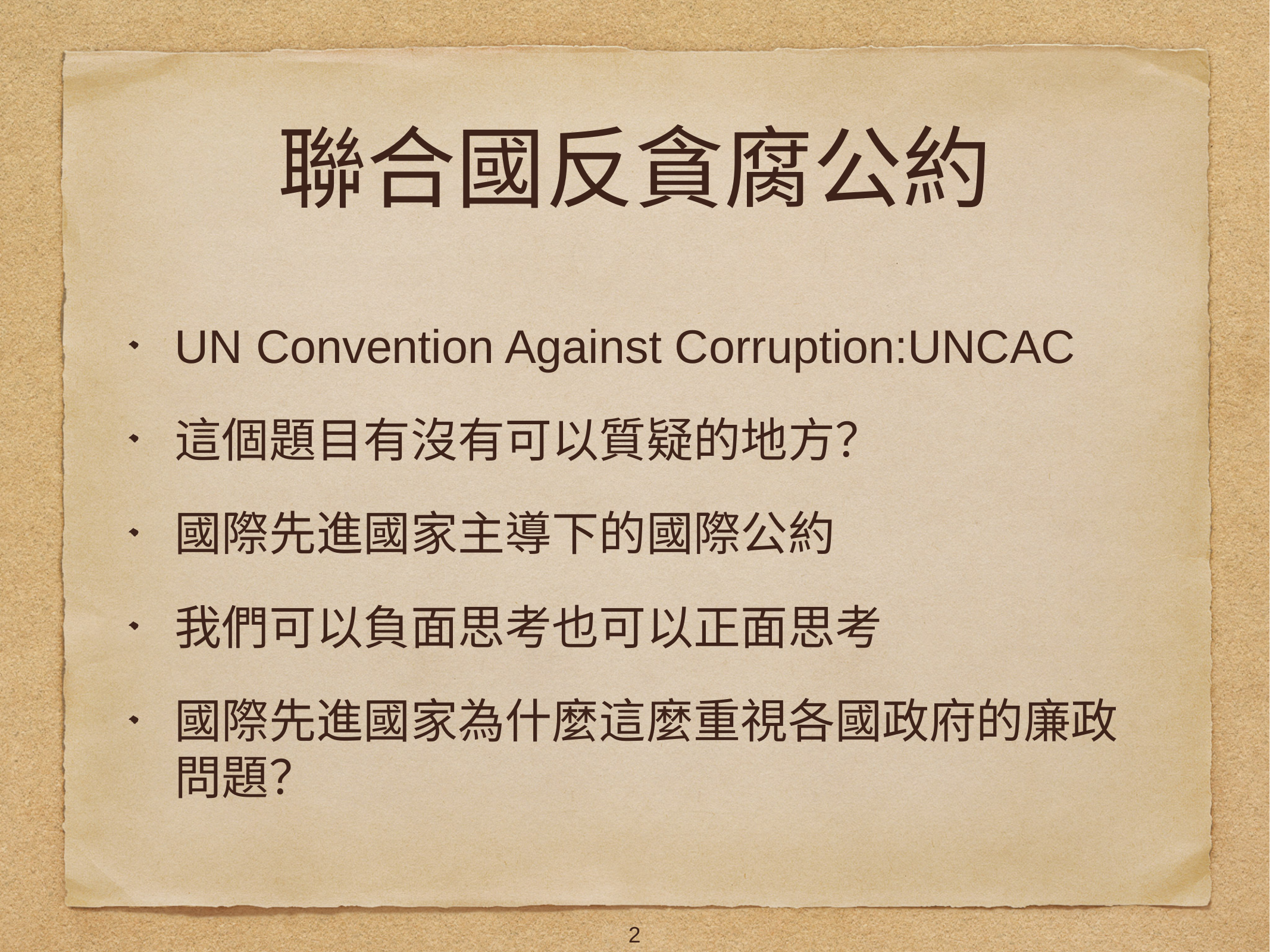

# 聯合國反貪腐公約
UN Convention Against Corruption:UNCAC
這個題目有沒有可以質疑的地方？
國際先進國家主導下的國際公約
我們可以負面思考也可以正面思考
國際先進國家為什麼這麼重視各國政府的廉政問題？
2